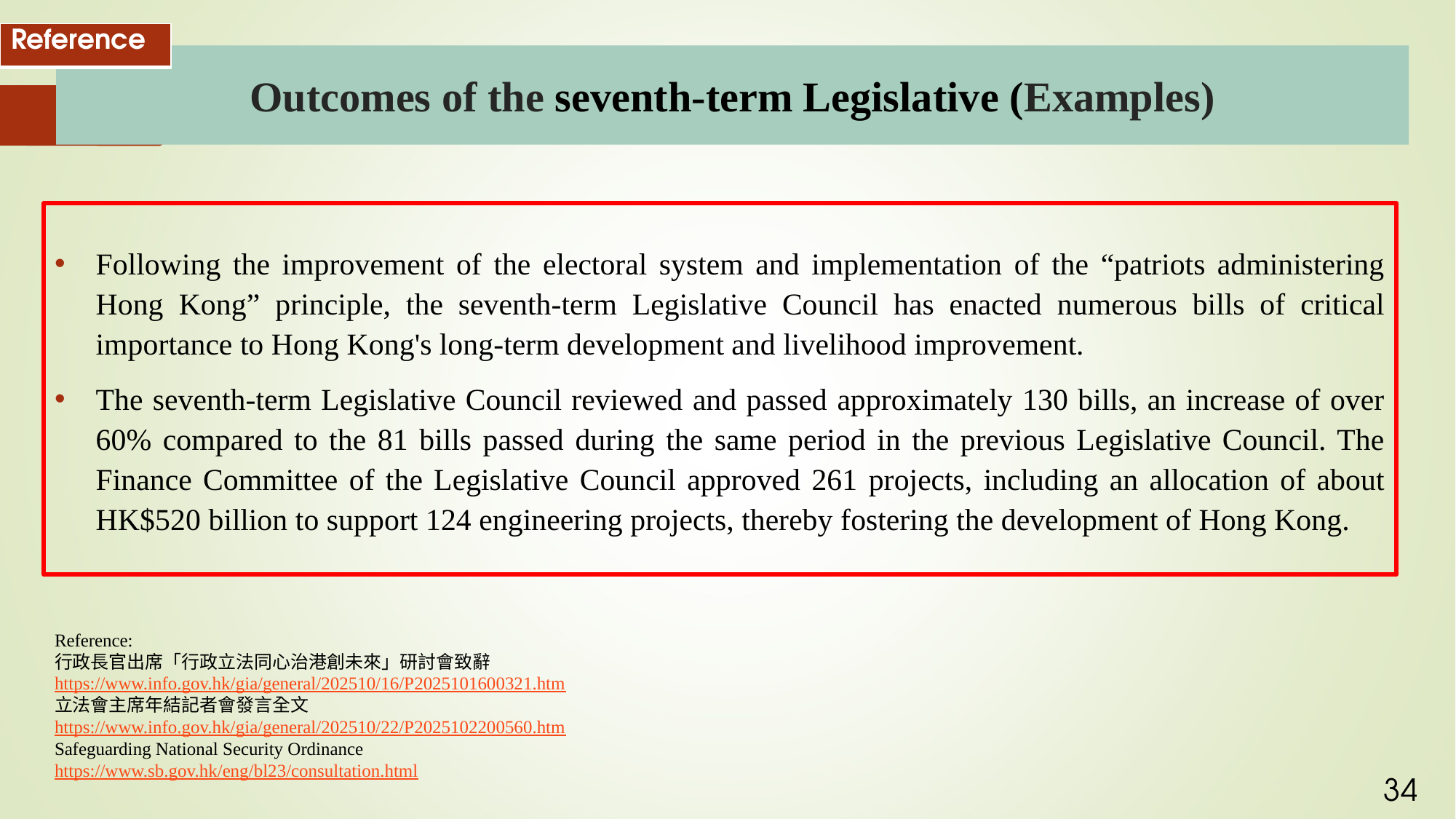

| Reference |
| --- |
# Outcomes of the seventh-term Legislative (Examples)
Following the improvement of the electoral system and implementation of the “patriots administering Hong Kong” principle, the seventh-term Legislative Council has enacted numerous bills of critical importance to Hong Kong's long-term development and livelihood improvement.
The seventh-term Legislative Council reviewed and passed approximately 130 bills, an increase of over 60% compared to the 81 bills passed during the same period in the previous Legislative Council. The Finance Committee of the Legislative Council approved 261 projects, including an allocation of about HK$520 billion to support 124 engineering projects, thereby fostering the development of Hong Kong.
Reference:
行政長官出席「行政立法同心治港創未來」研討會致辭
https://www.info.gov.hk/gia/general/202510/16/P2025101600321.htm
立法會主席年結記者會發言全文
https://www.info.gov.hk/gia/general/202510/22/P2025102200560.htm
Safeguarding National Security Ordinance
https://www.sb.gov.hk/eng/bl23/consultation.html

34